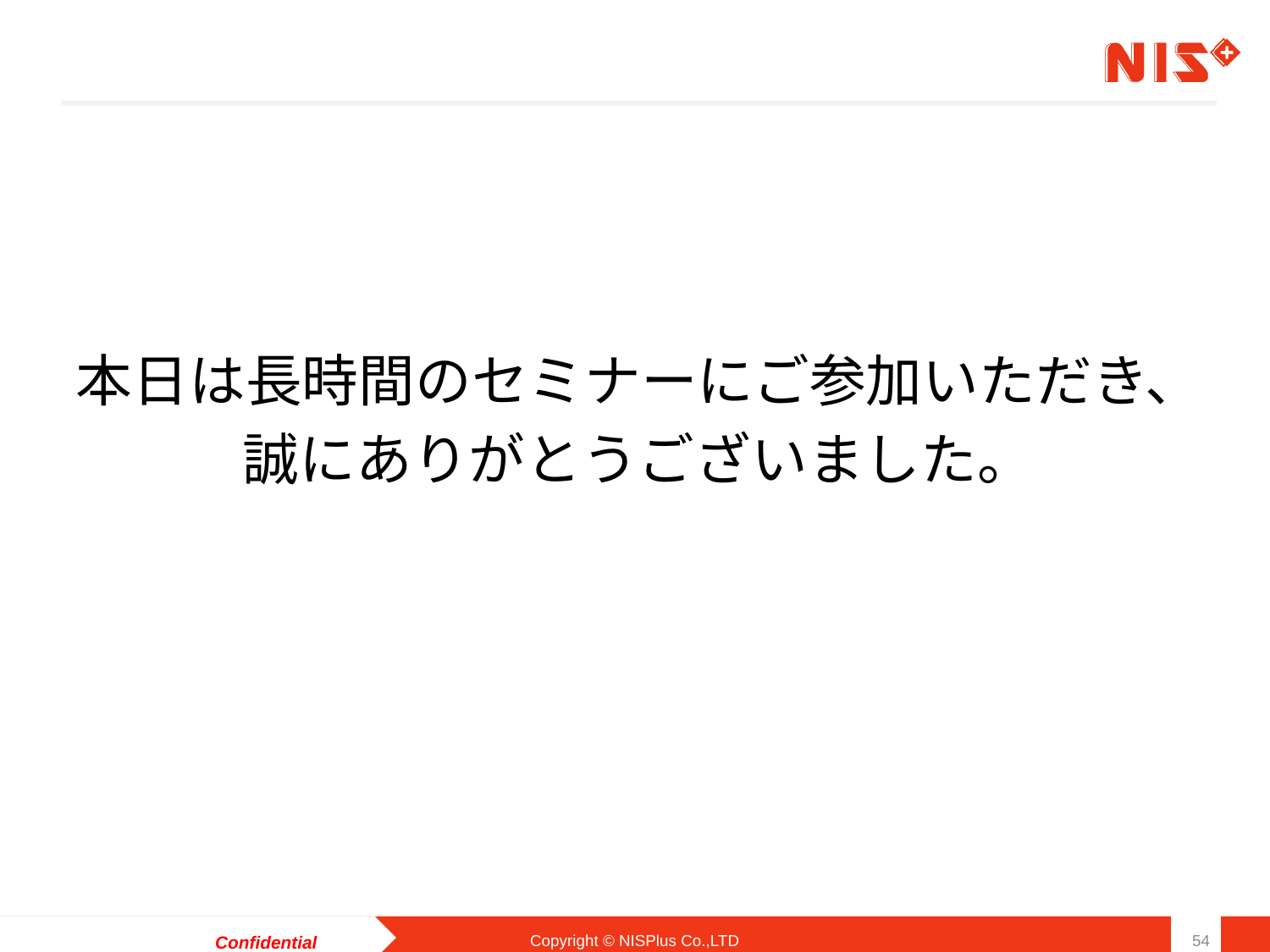

本日は長時間のセミナーにご参加いただき、
誠にありがとうございました。
Copyright © NISPlus Co.,LTD
54